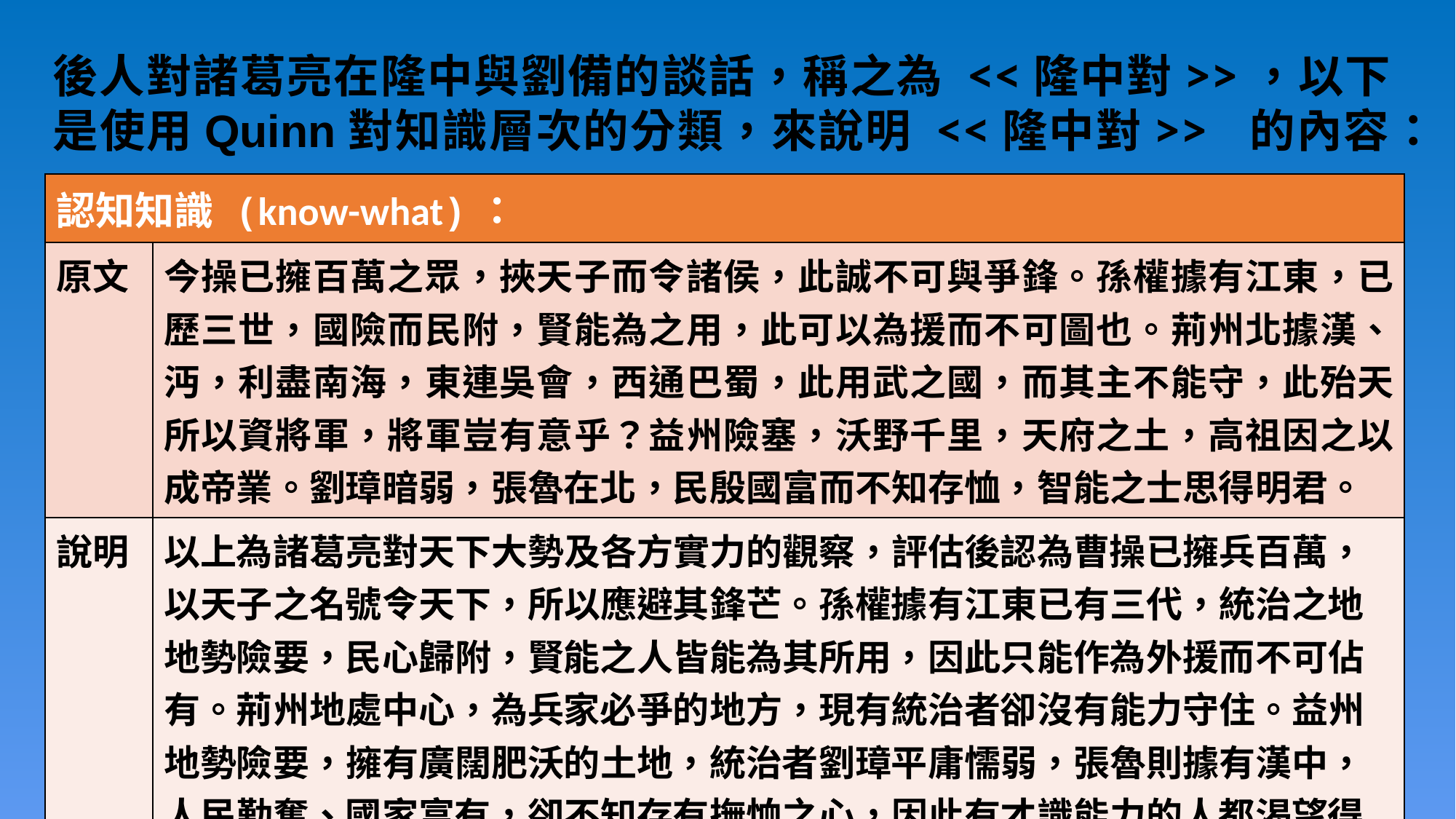

後人對諸葛亮在隆中與劉備的談話，稱之為 <<隆中對>>，以下是使用Quinn對知識層次的分類，來說明 <<隆中對>> 的內容：
| 認知知識 (know-what)： |  |
| --- | --- |
| 原文 | 今操已擁百萬之眾，挾天子而令諸侯，此誠不可與爭鋒。孫權據有江東，已歷三世，國險而民附，賢能為之用，此可以為援而不可圖也。荊州北據漢、沔，利盡南海，東連吳會，西通巴蜀，此用武之國，而其主不能守，此殆天所以資將軍，將軍豈有意乎？益州險塞，沃野千里，天府之土，高祖因之以成帝業。劉璋暗弱，張魯在北，民殷國富而不知存恤，智能之士思得明君。 |
| 說明 | 以上為諸葛亮對天下大勢及各方實力的觀察，評估後認為曹操已擁兵百萬，以天子之名號令天下，所以應避其鋒芒。孫權據有江東已有三代，統治之地地勢險要，民心歸附，賢能之人皆能為其所用，因此只能作為外援而不可佔有。荊州地處中心，為兵家必爭的地方，現有統治者卻沒有能力守住。益州地勢險要，擁有廣闊肥沃的土地，統治者劉璋平庸懦弱，張魯則據有漢中，人民勤奮、國家富有，卻不知存有撫恤之心，因此有才識能力的人都渴望得到賢明君主的領導。 |